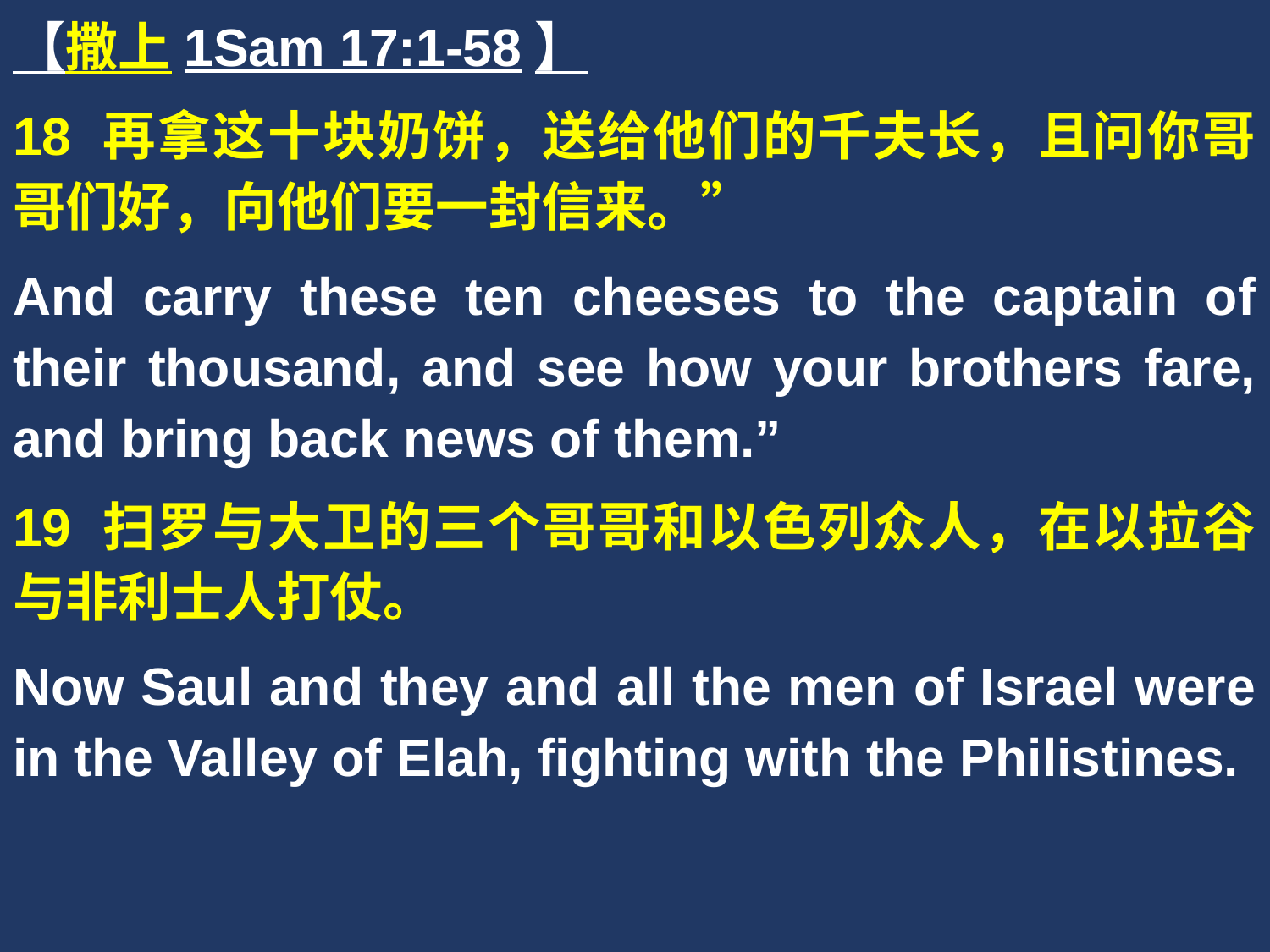

【撒上1Sam 17:1-58】
18 再拿这十块奶饼，送给他们的千夫长，且问你哥哥们好，向他们要一封信来。”
And carry these ten cheeses to the captain of their thousand, and see how your brothers fare, and bring back news of them.”
19 扫罗与大卫的三个哥哥和以色列众人，在以拉谷与非利士人打仗。
Now Saul and they and all the men of Israel were in the Valley of Elah, fighting with the Philistines.